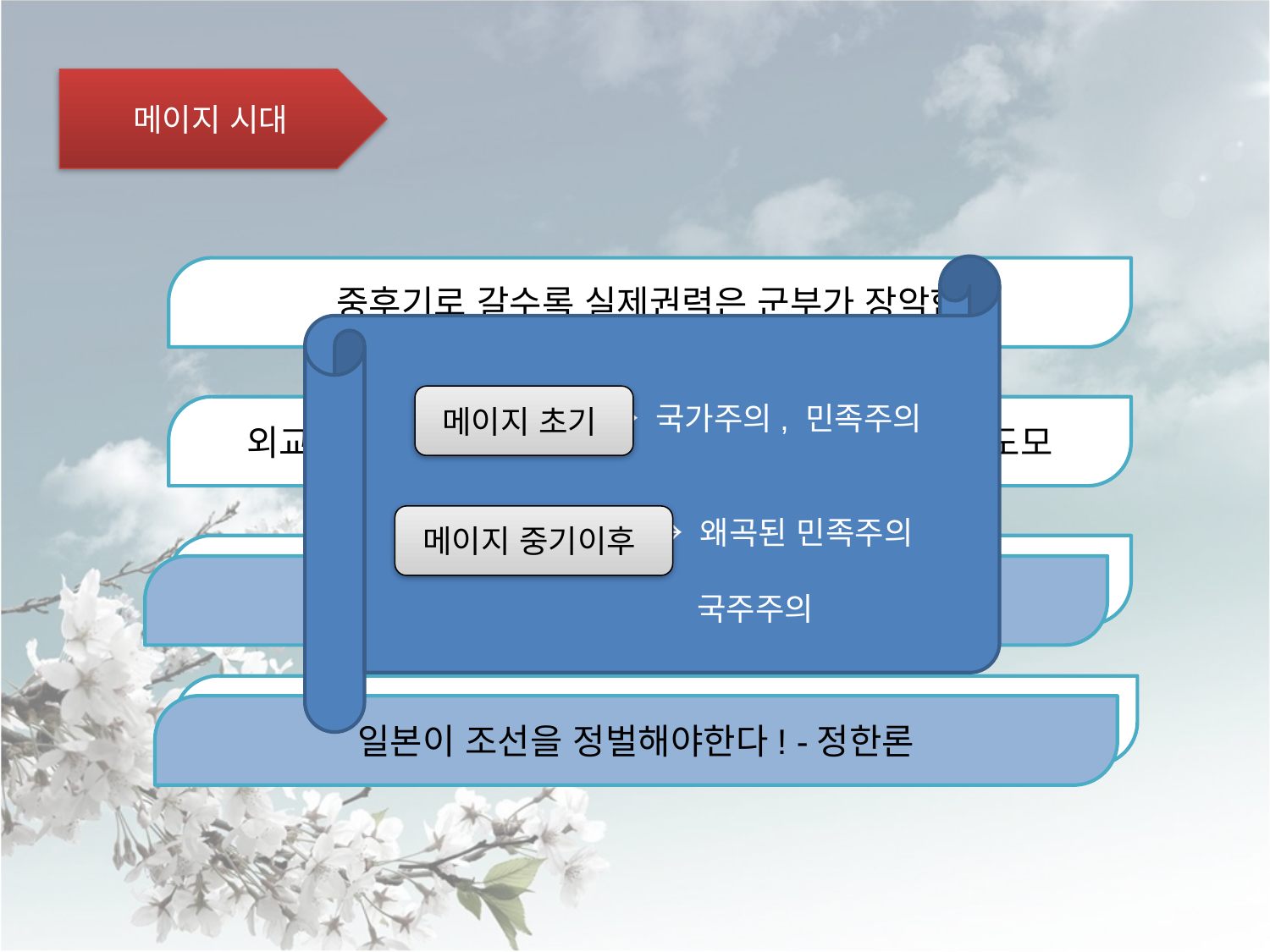

메이지 시대

                      → 국가주의, 민족주의

                           → 왜곡된 민족주의

                   국주주의
중후기로 갈수록 실제권력은 군부가 장악함
메이지 초기
외교적으로 영일동맹 체결 → 군사적,경제적 성장 도모
메이지 중기이후
러일전쟁 이후 1905년 대한제국과 을사조약 체결
을사조약으로 일본의 속국이된 한국
정한론의 대두로 조선병합정책 추진
일본이 조선을 정벌해야한다! -정한론